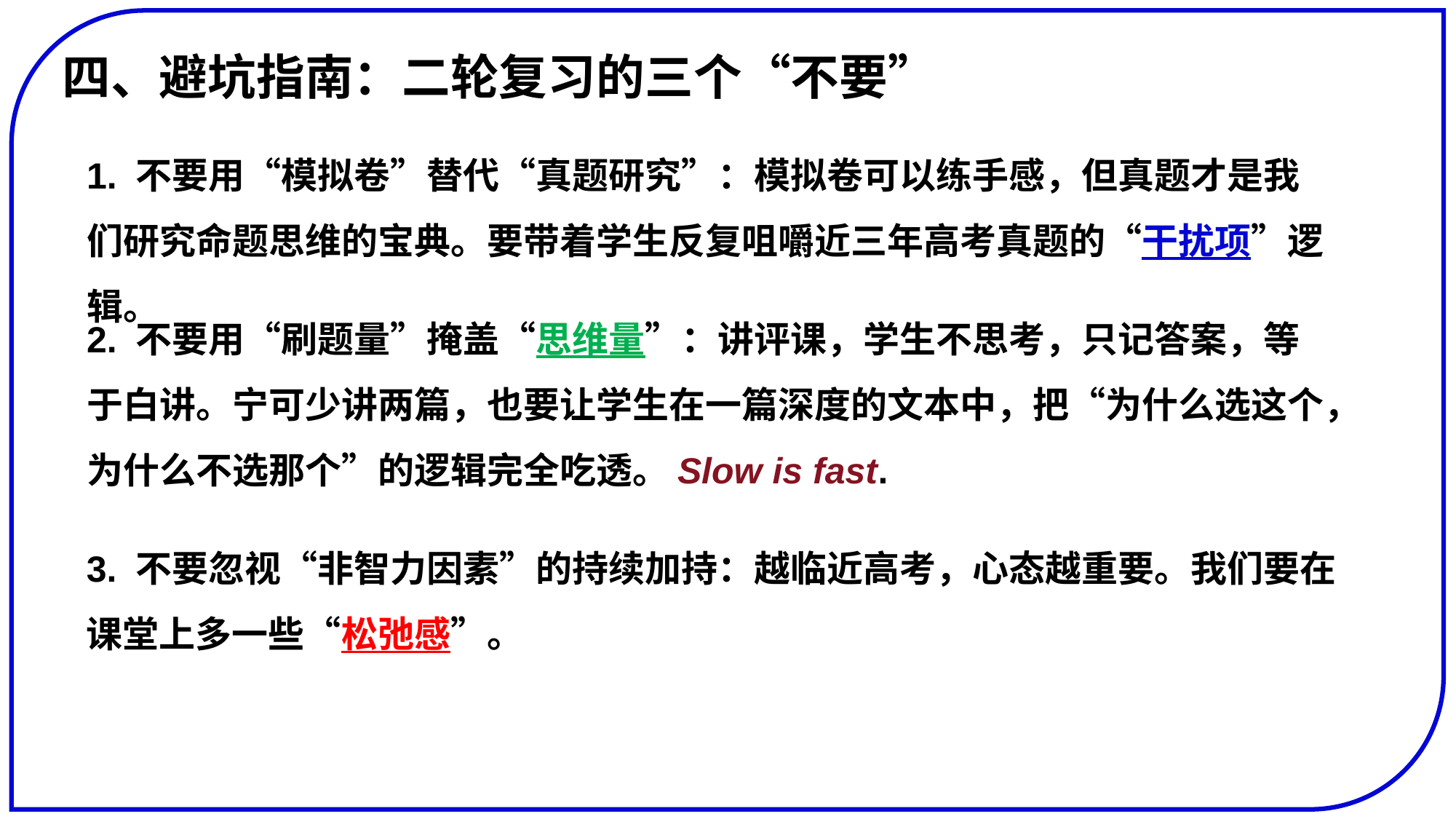

四、避坑指南：二轮复习的三个“不要”
1. 不要用“模拟卷”替代“真题研究”：模拟卷可以练手感，但真题才是我们研究命题思维的宝典。要带着学生反复咀嚼近三年高考真题的“干扰项”逻辑。
2. 不要用“刷题量”掩盖“思维量”：讲评课，学生不思考，只记答案，等于白讲。宁可少讲两篇，也要让学生在一篇深度的文本中，把“为什么选这个，为什么不选那个”的逻辑完全吃透。Slow is fast.
3. 不要忽视“非智力因素”的持续加持：越临近高考，心态越重要。我们要在课堂上多一些“松弛感”。